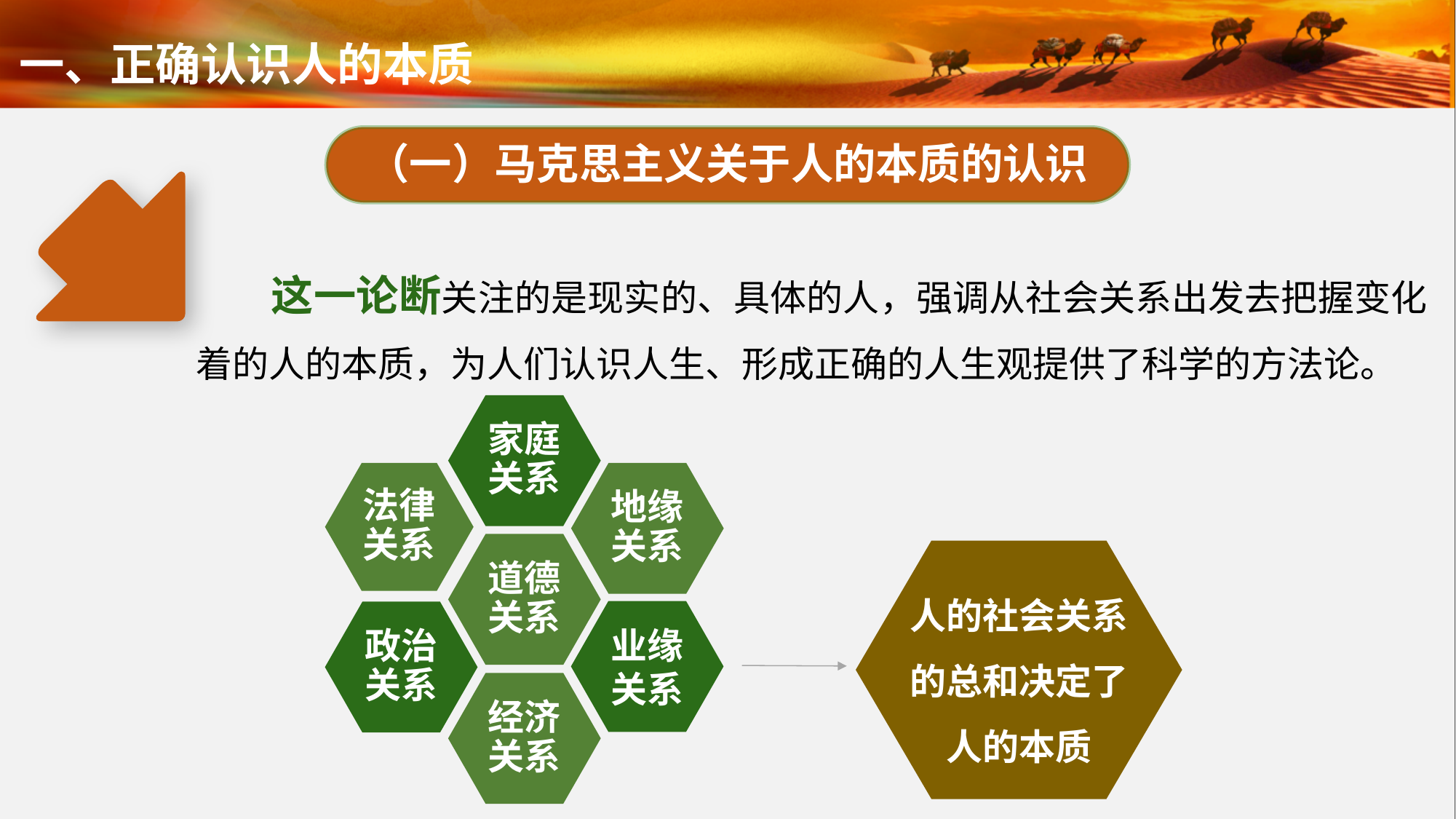

一、正确认识人的本质
（一）马克思主义关于人的本质的认识

这一论断关注的是现实的、具体的人，强调从社会关系出发去把握变化着的人的本质，为人们认识人生、形成正确的人生观提供了科学的方法论。
家庭关系
法律关系
地缘关系
道德关系
人的社会关系的总和决定了人的本质
业缘关系
政治关系
经济关系